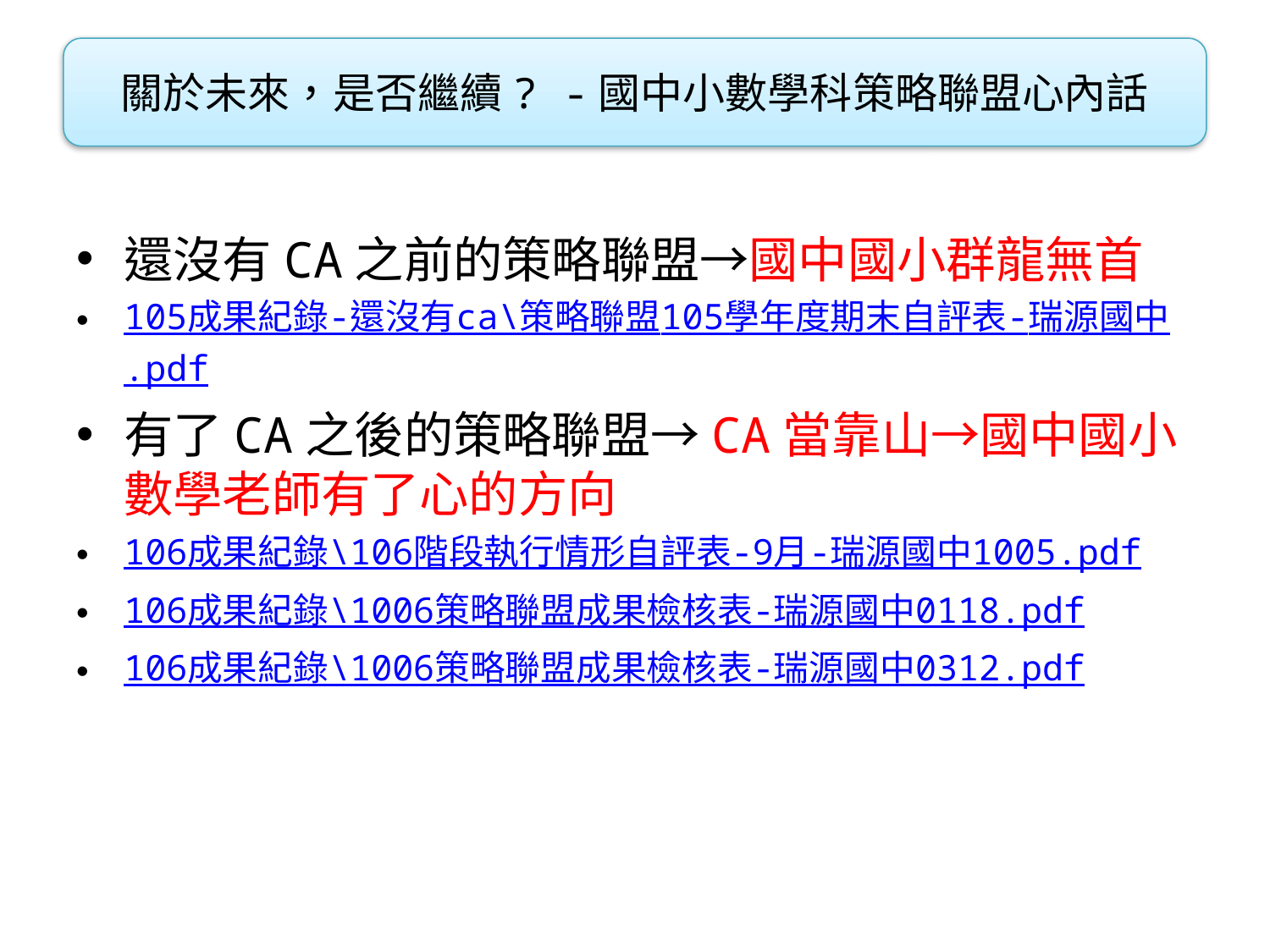

關於未來，是否繼續? -國中小數學科策略聯盟心內話
還沒有CA之前的策略聯盟→國中國小群龍無首
105成果紀錄-還沒有ca\策略聯盟105學年度期末自評表-瑞源國中.pdf
有了CA之後的策略聯盟→CA當靠山→國中國小數學老師有了心的方向
106成果紀錄\106階段執行情形自評表-9月-瑞源國中1005.pdf
106成果紀錄\1006策略聯盟成果檢核表-瑞源國中0118.pdf
106成果紀錄\1006策略聯盟成果檢核表-瑞源國中0312.pdf